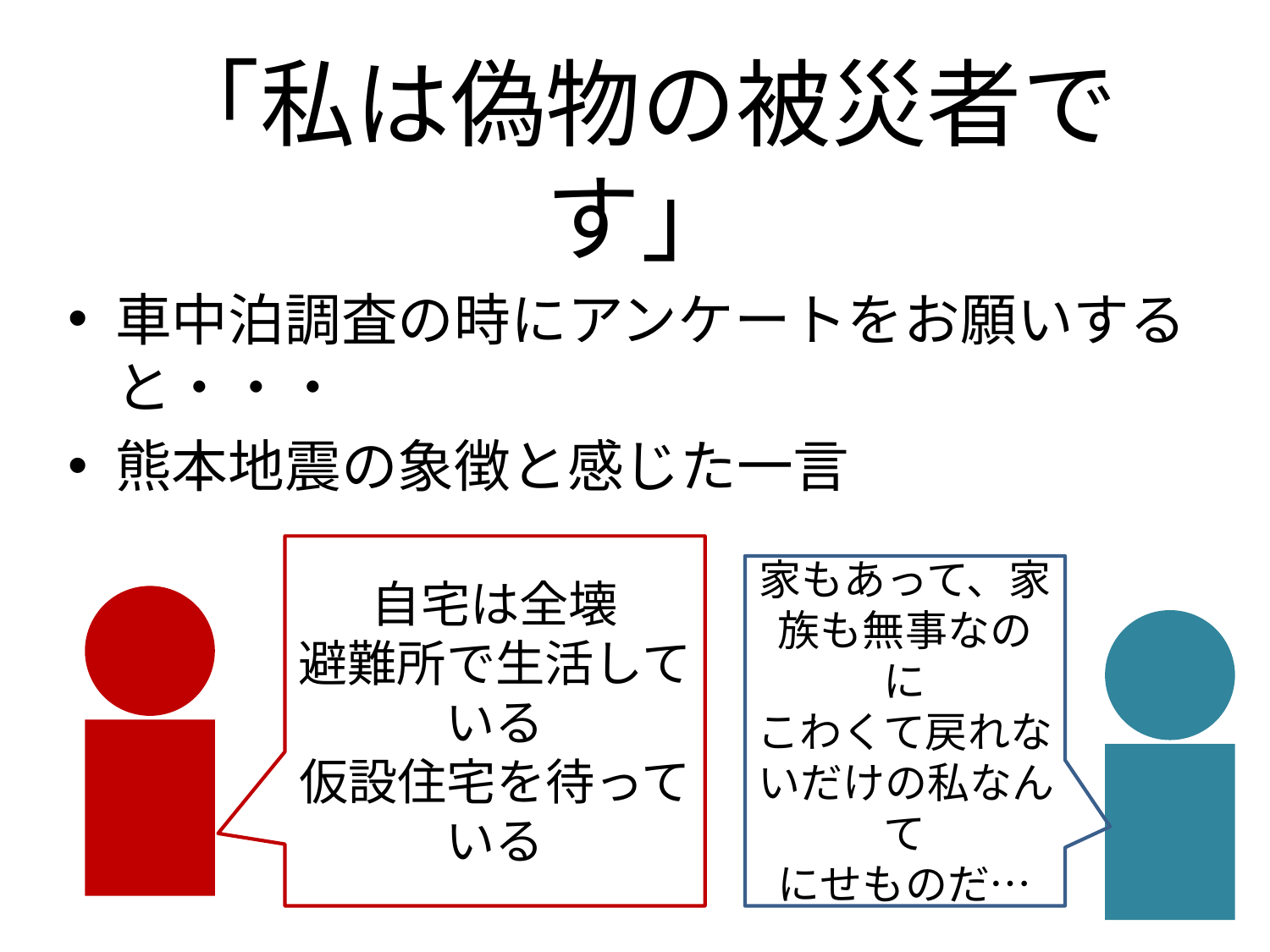

# 「私は偽物の被災者です」
車中泊調査の時にアンケートをお願いすると・・・
熊本地震の象徴と感じた一言
自宅は全壊
避難所で生活している
仮設住宅を待っている
家もあって、家族も無事なのに
こわくて戻れないだけの私なんて
にせものだ…